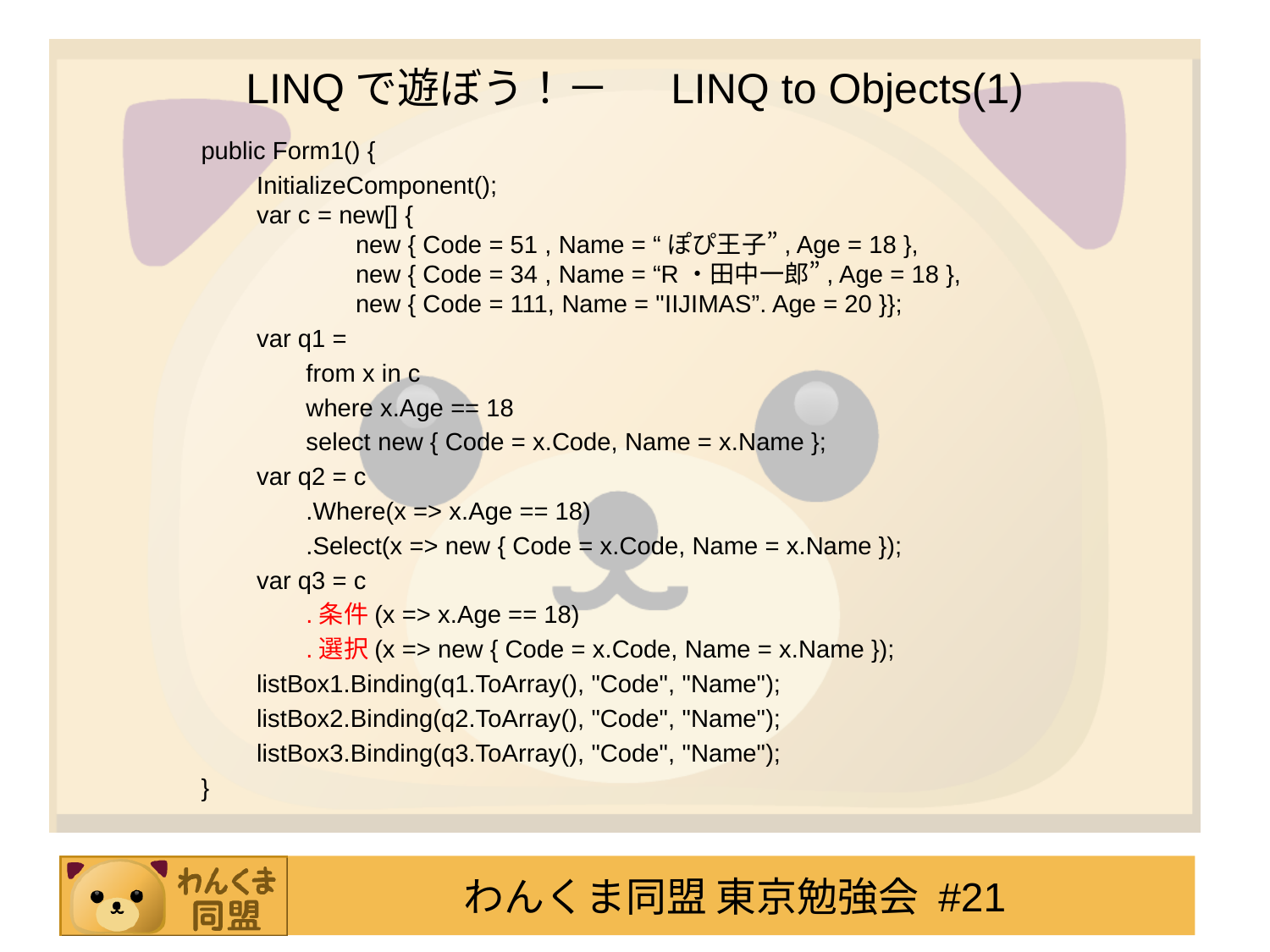

# LINQで遊ぼう！－　 LINQ to Objects(1)
public Form1() {
　　InitializeComponent();
　　var c = new[] {
　　　　　　new { Code = 51 , Name = “ぽぴ王子”, Age = 18 },
　　　　　　new { Code = 34 , Name = “R・田中一郎”, Age = 18 },
　　　　　　new { Code = 111, Name = "IIJIMAS”. Age = 20 }};
　　var q1 =
　　　　from x in c
　　　　where x.Age == 18
　　　　select new { Code = x.Code, Name = x.Name };
　　var q2 = c
　　　　.Where(x => x.Age == 18)
　　　　.Select(x => new { Code = x.Code, Name = x.Name });
　　var q3 = c
　　　　.条件(x => x.Age == 18)
　　　　.選択(x => new { Code = x.Code, Name = x.Name });
　　listBox1.Binding(q1.ToArray(), "Code", "Name");
　　listBox2.Binding(q2.ToArray(), "Code", "Name");
　　listBox3.Binding(q3.ToArray(), "Code", "Name");
}